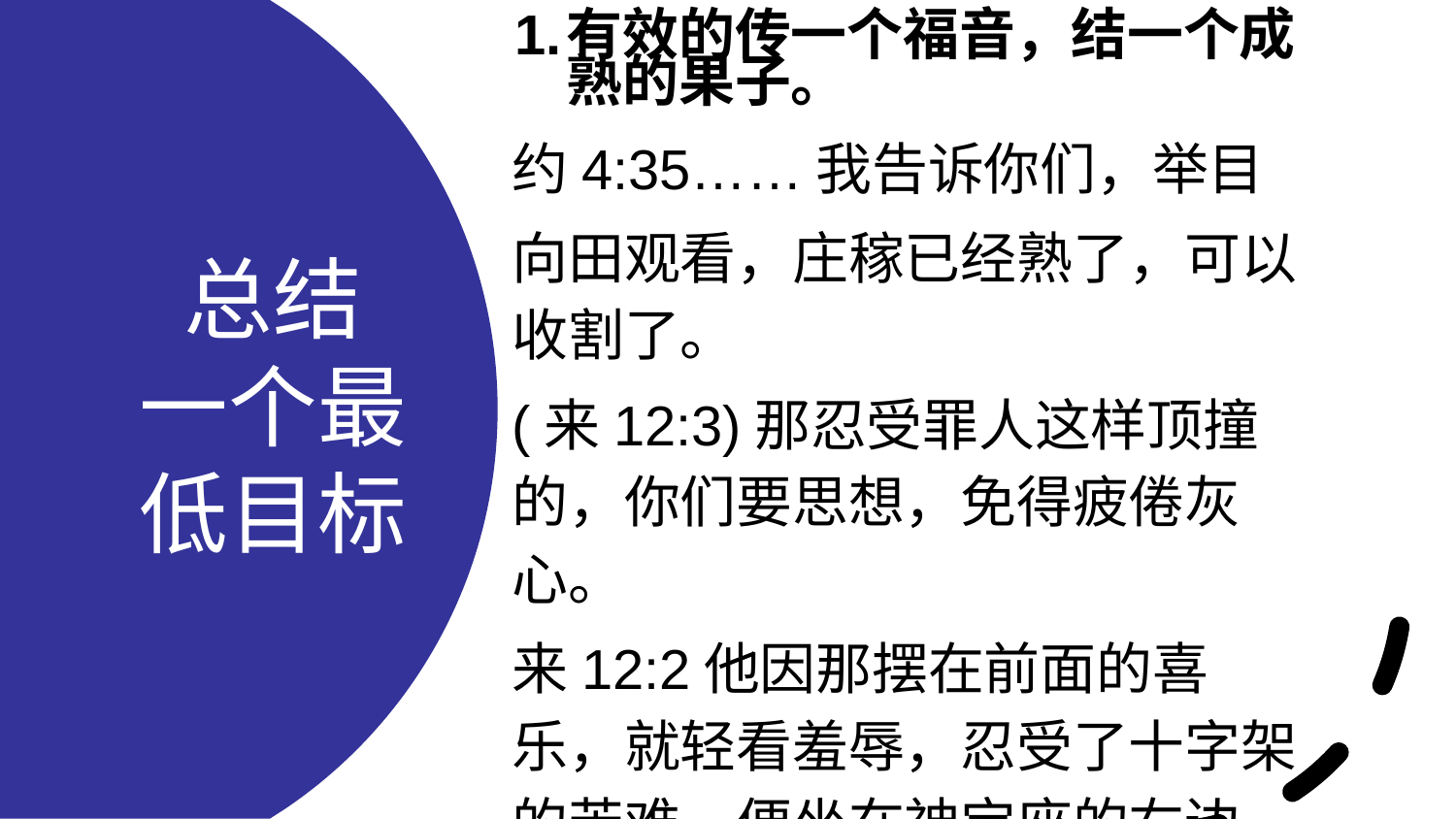

有效的传一个福音，结一个成熟的果子。
约4:35……我告诉你们，举目
向田观看，庄稼已经熟了，可以收割了。
(来12:3)那忍受罪人这样顶撞的，你们要思想，免得疲倦灰心。
来12:2他因那摆在前面的喜乐，就轻看羞辱，忍受了十字架的苦难，便坐在神宝座的右边。

# 总结 一个最低目标